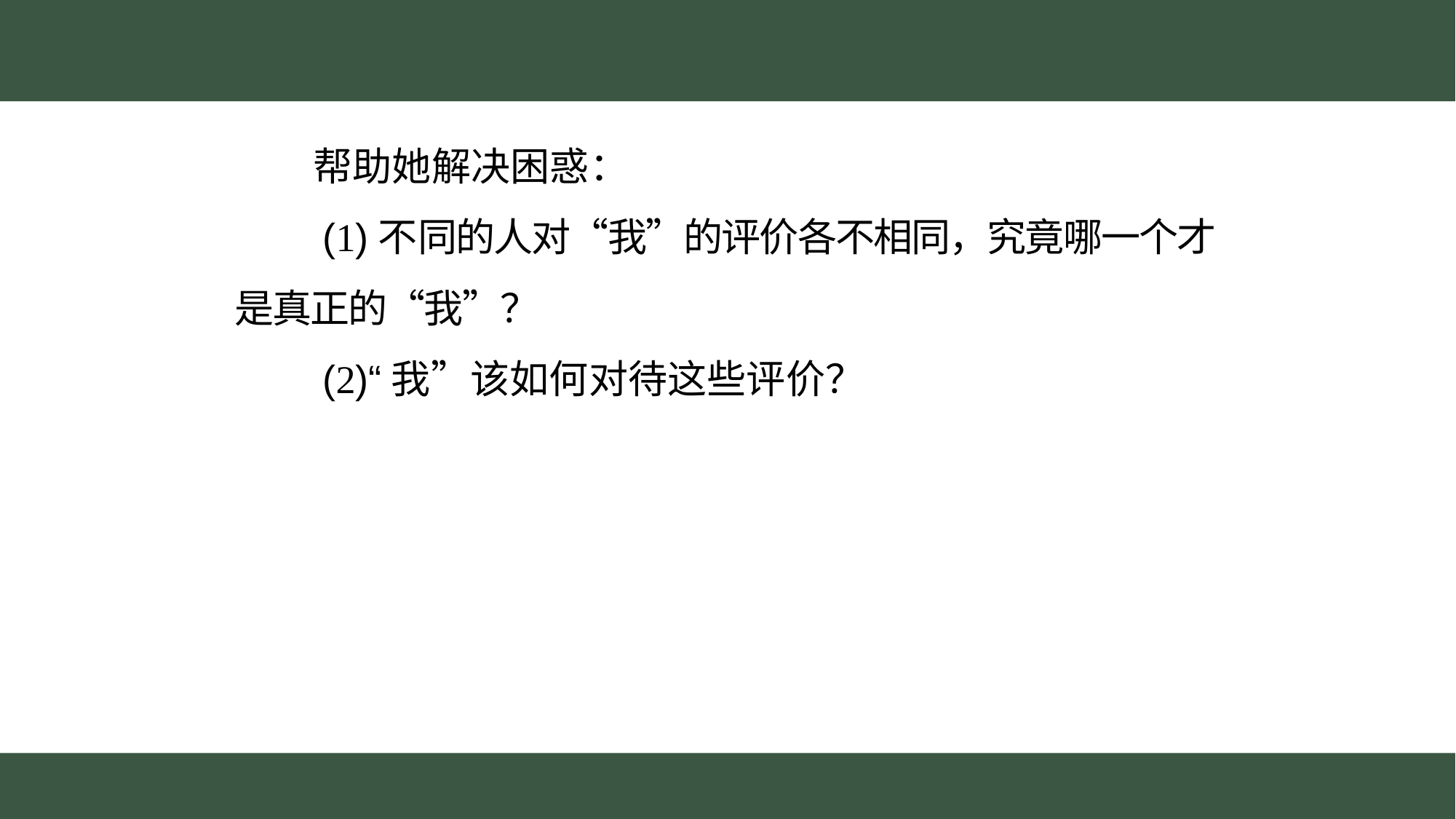

帮助她解决困惑：
　　(1)不同的人对“我”的评价各不相同，究竟哪一个才
是真正的“我”？
　　(2)“我”该如何对待这些评价？